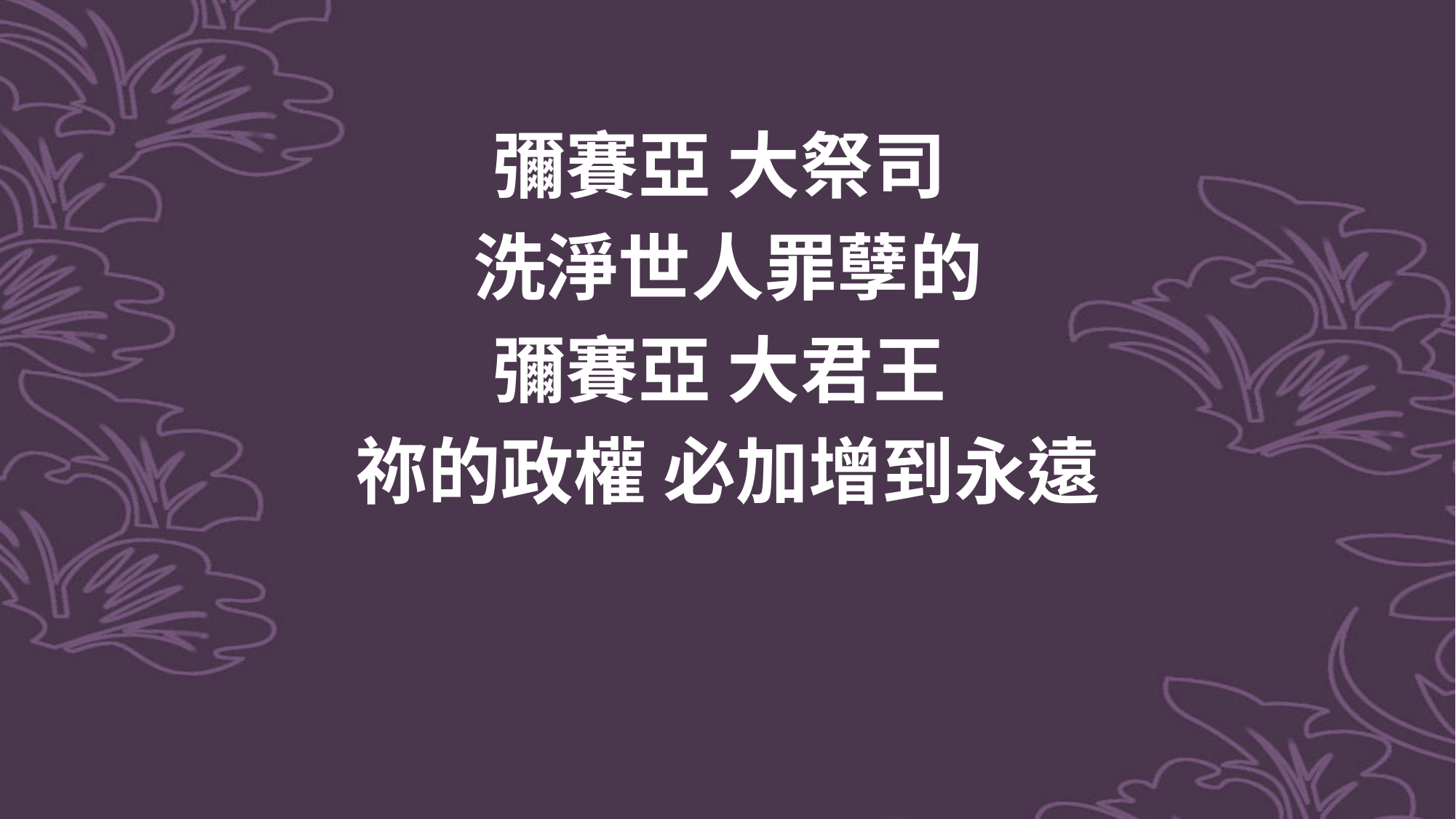

彌賽亞 大祭司
洗淨世人罪孽的
彌賽亞 大君王
祢的政權 必加增到永遠